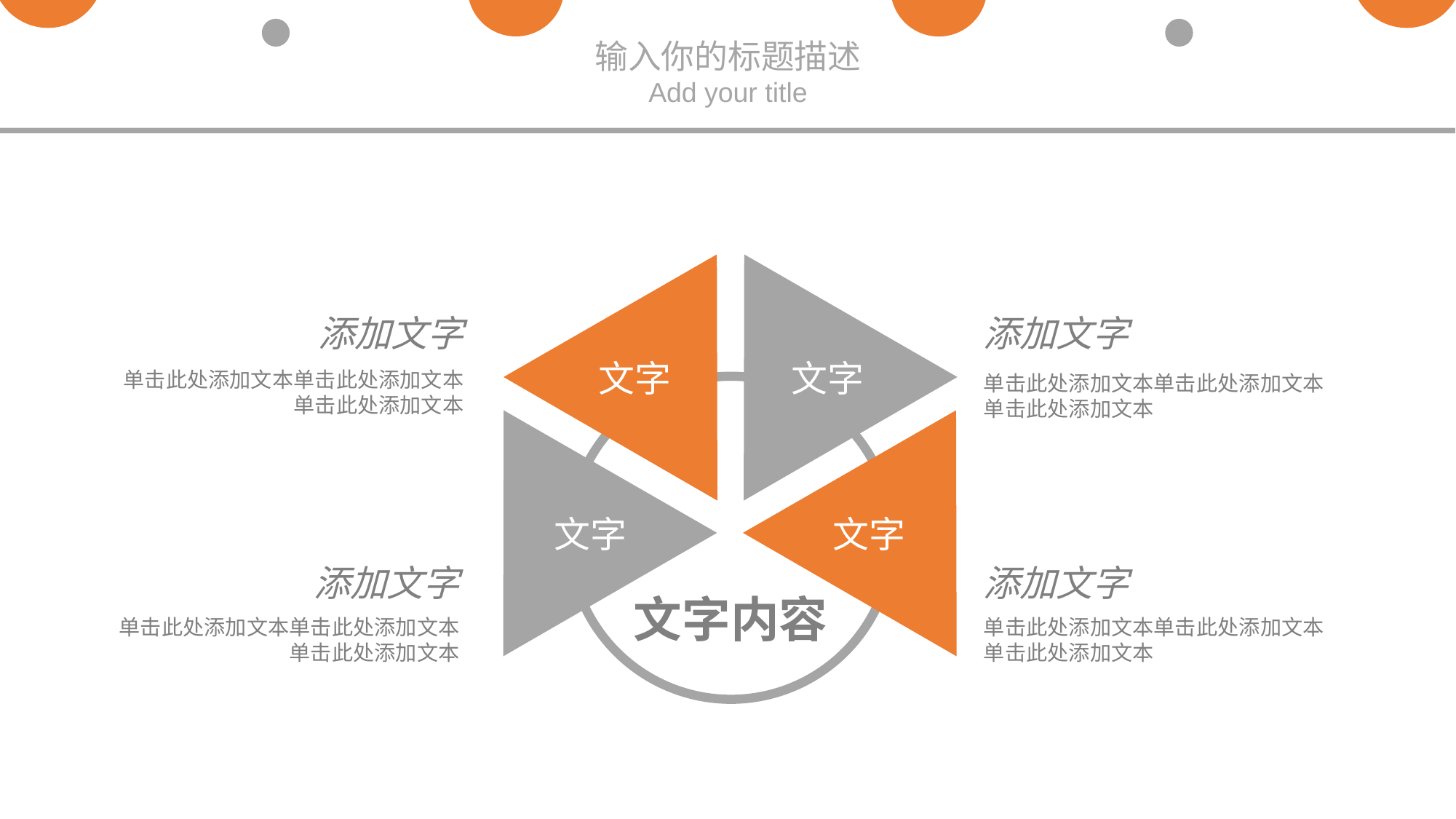

输入你的标题描述
Add your title

文字
文字
文字内容
文字
文字
添加文字
添加文字
单击此处添加文本单击此处添加文本
单击此处添加文本
单击此处添加文本单击此处添加文本
单击此处添加文本
添加文字
添加文字
单击此处添加文本单击此处添加文本
单击此处添加文本
单击此处添加文本单击此处添加文本
单击此处添加文本